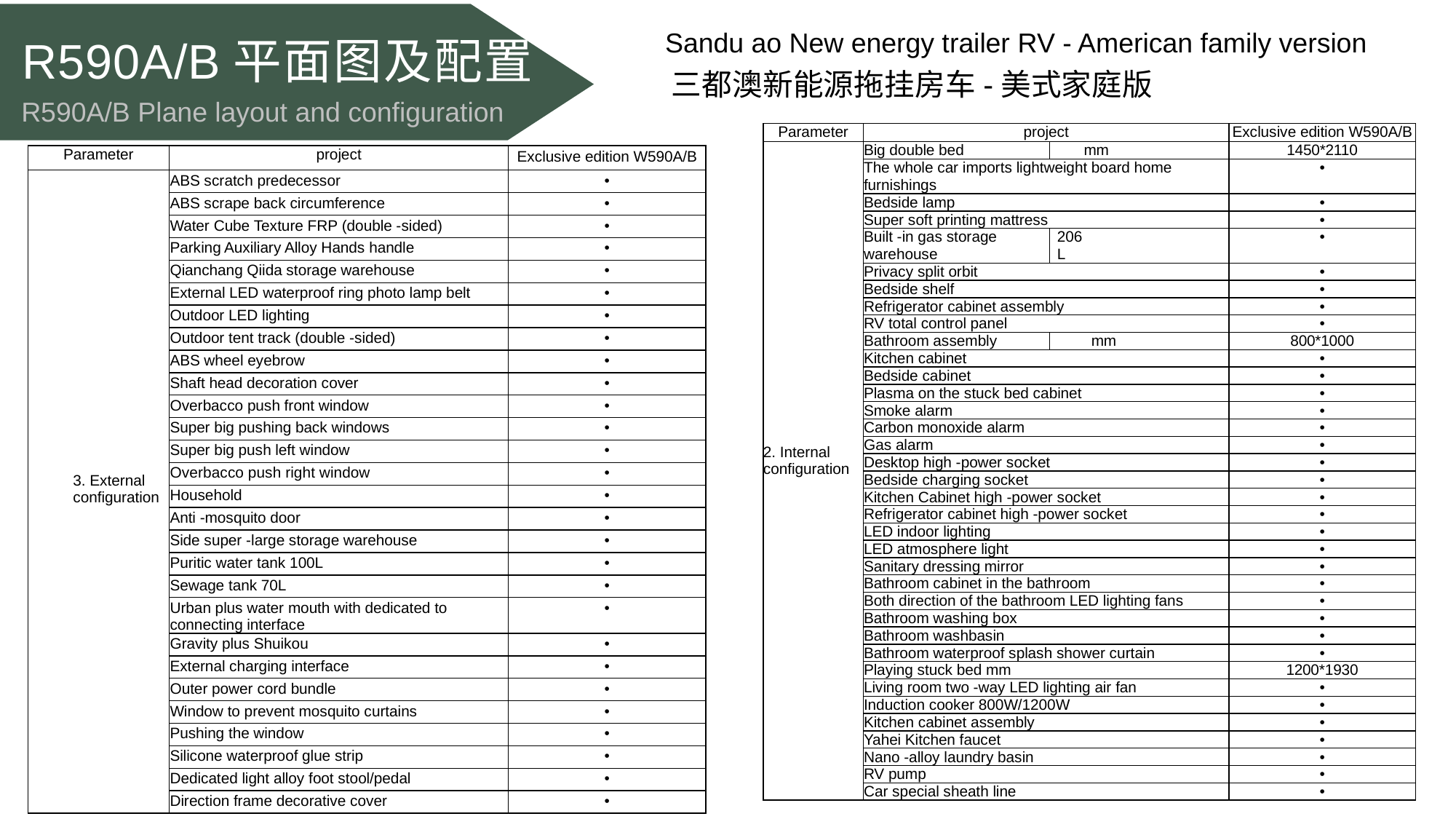

Sandu ao New energy trailer RV - American family version
R590A/B平面图及配置
三都澳新能源拖挂房车-美式家庭版
R590A/B Plane layout and configuration
| Parameter | project |  |  | Exclusive edition W590A/B |
| --- | --- | --- | --- | --- |
| 2. Internal configuration | Big double bed |  | mm | 1450\*2110 |
|  | The whole car imports lightweight board home furnishings |  |  | • |
|  | Bedside lamp |  |  | • |
|  | Super soft printing mattress |  |  | • |
|  | Built -in gas storage warehouse | 206L |  | • |
|  | Privacy split orbit |  |  | • |
|  | Bedside shelf |  |  | • |
|  | Refrigerator cabinet assembly |  |  | • |
|  | RV total control panel |  |  | • |
|  | Bathroom assembly |  | mm | 800\*1000 |
|  | Kitchen cabinet |  |  | • |
|  | Bedside cabinet |  |  | • |
|  | Plasma on the stuck bed cabinet |  |  | • |
|  | Smoke alarm |  |  | • |
|  | Carbon monoxide alarm |  |  | • |
|  | Gas alarm |  |  | • |
|  | Desktop high -power socket |  |  | • |
|  | Bedside charging socket |  |  | • |
|  | Kitchen Cabinet high -power socket |  |  | • |
|  | Refrigerator cabinet high -power socket |  |  | • |
|  | LED indoor lighting |  |  | • |
|  | LED atmosphere light |  |  | • |
|  | Sanitary dressing mirror |  |  | • |
|  | Bathroom cabinet in the bathroom |  |  | • |
|  | Both direction of the bathroom LED lighting fans |  |  | • |
|  | Bathroom washing box |  |  | • |
|  | Bathroom washbasin |  |  | • |
|  | Bathroom waterproof splash shower curtain |  |  | • |
|  | Playing stuck bed mm |  |  | 1200\*1930 |
|  | Living room two -way LED lighting air fan |  |  | • |
|  | Induction cooker 800W/1200W |  |  | • |
|  | Kitchen cabinet assembly |  |  | • |
|  | Yahei Kitchen faucet |  |  | • |
|  | Nano -alloy laundry basin |  |  | • |
|  | RV pump |  |  | • |
|  | Car special sheath line |  |  | • |
| Parameter | project | Exclusive edition W590A/B |
| --- | --- | --- |
| 3. External configuration | ABS scratch predecessor | • |
|  | ABS scrape back circumference | • |
|  | Water Cube Texture FRP (double -sided) | • |
|  | Parking Auxiliary Alloy Hands handle | • |
|  | Qianchang Qiida storage warehouse | • |
|  | External LED waterproof ring photo lamp belt | • |
|  | Outdoor LED lighting | • |
|  | Outdoor tent track (double -sided) | • |
|  | ABS wheel eyebrow | • |
|  | Shaft head decoration cover | • |
|  | Overbacco push front window | • |
|  | Super big pushing back windows | • |
|  | Super big push left window | • |
|  | Overbacco push right window | • |
|  | Household | • |
|  | Anti -mosquito door | • |
|  | Side super -large storage warehouse | • |
|  | Puritic water tank 100L | • |
|  | Sewage tank 70L | • |
|  | Urban plus water mouth with dedicated to connecting interface | • |
|  | Gravity plus Shuikou | • |
|  | External charging interface | • |
|  | Outer power cord bundle | • |
|  | Window to prevent mosquito curtains | • |
|  | Pushing the window | • |
|  | Silicone waterproof glue strip | • |
|  | Dedicated light alloy foot stool/pedal | • |
|  | Direction frame decorative cover | • |